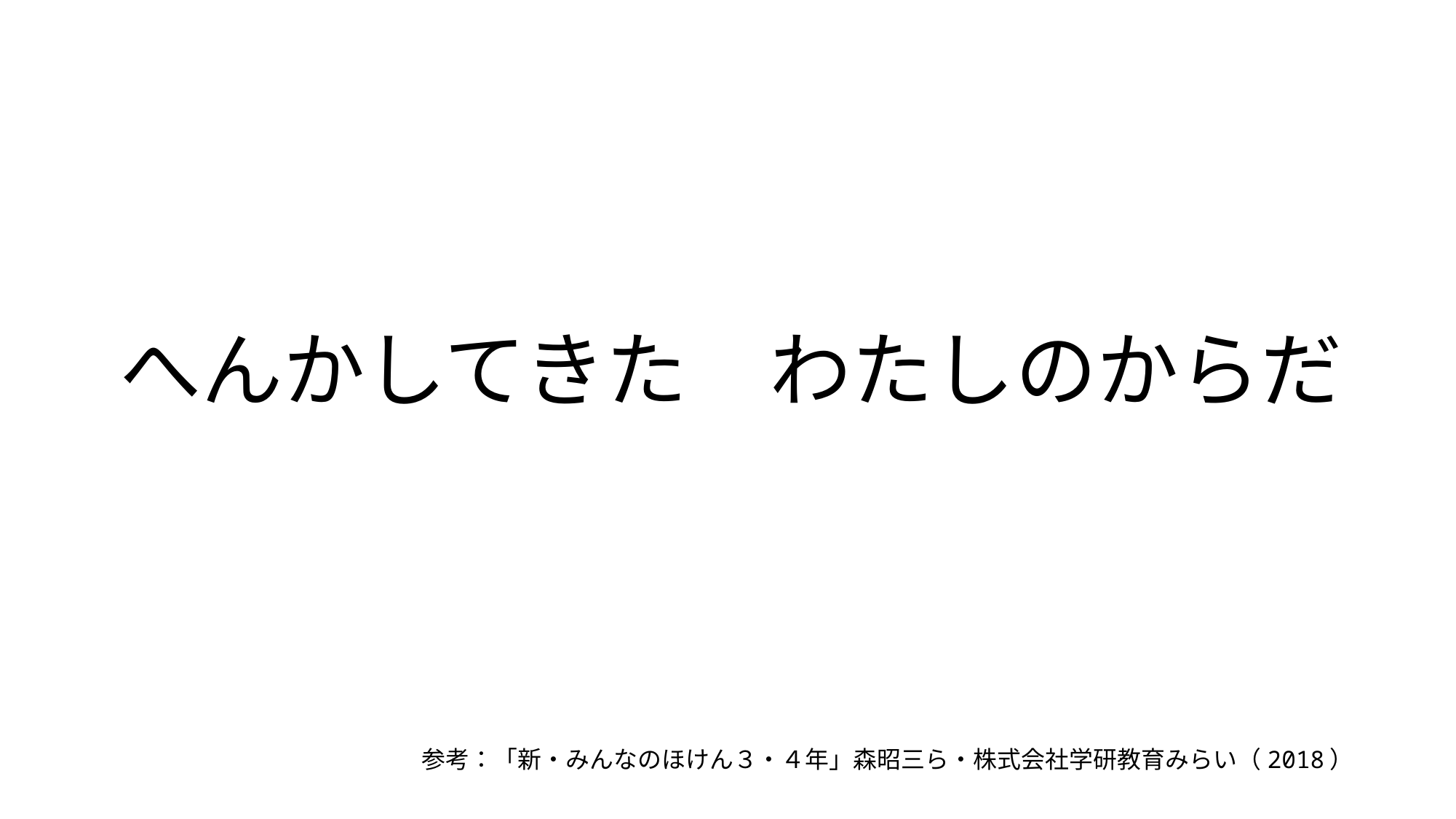

# へんかしてきた　わたしのからだ
参考：「新・みんなのほけん３・４年」森昭三ら・株式会社学研教育みらい（2018）